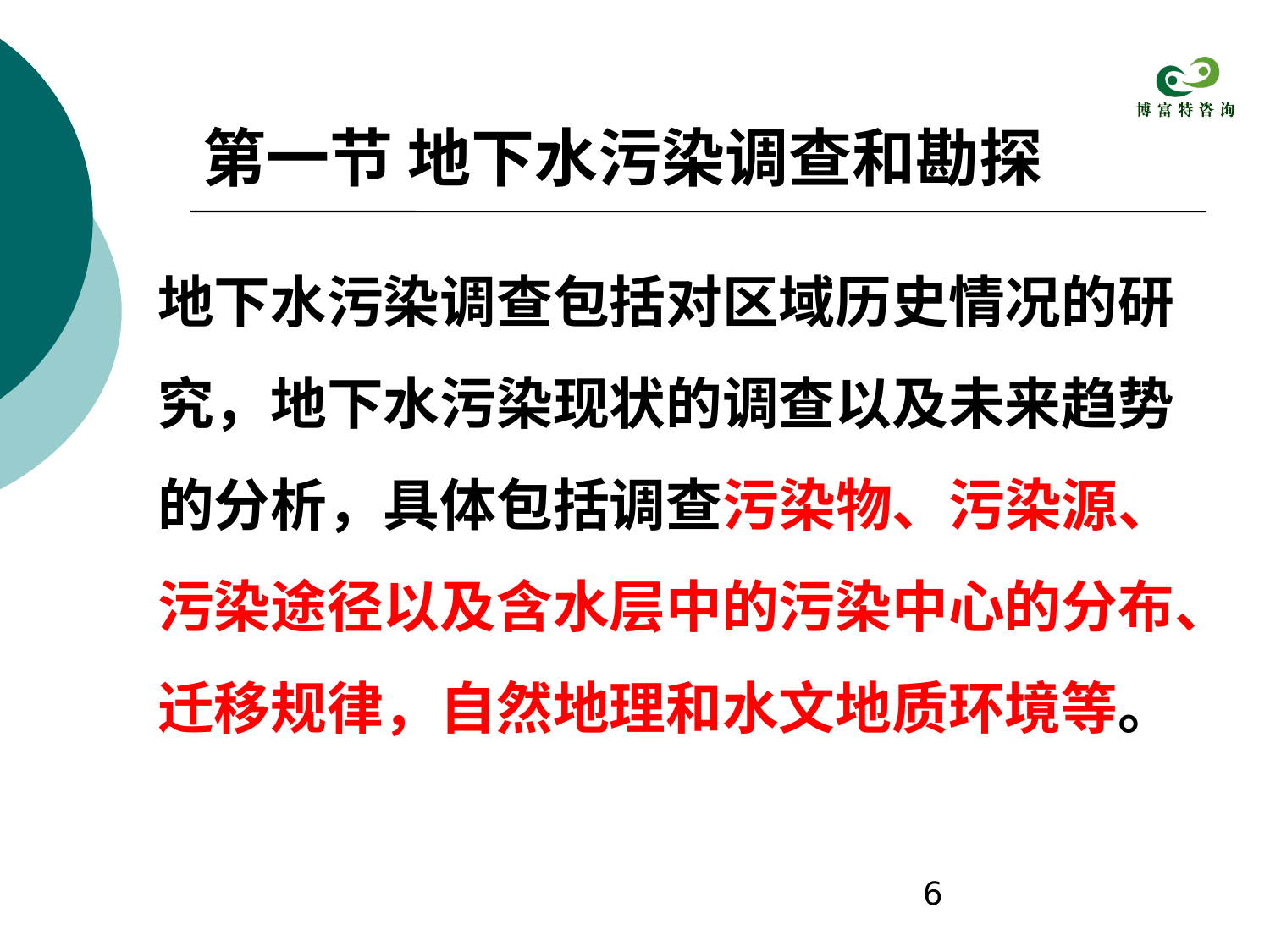

第一节 地下水污染调查和勘探
地下水污染调查包括对区域历史情况的研究，地下水污染现状的调查以及未来趋势的分析，具体包括调查污染物、污染源、污染途径以及含水层中的污染中心的分布、迁移规律，自然地理和水文地质环境等。

6